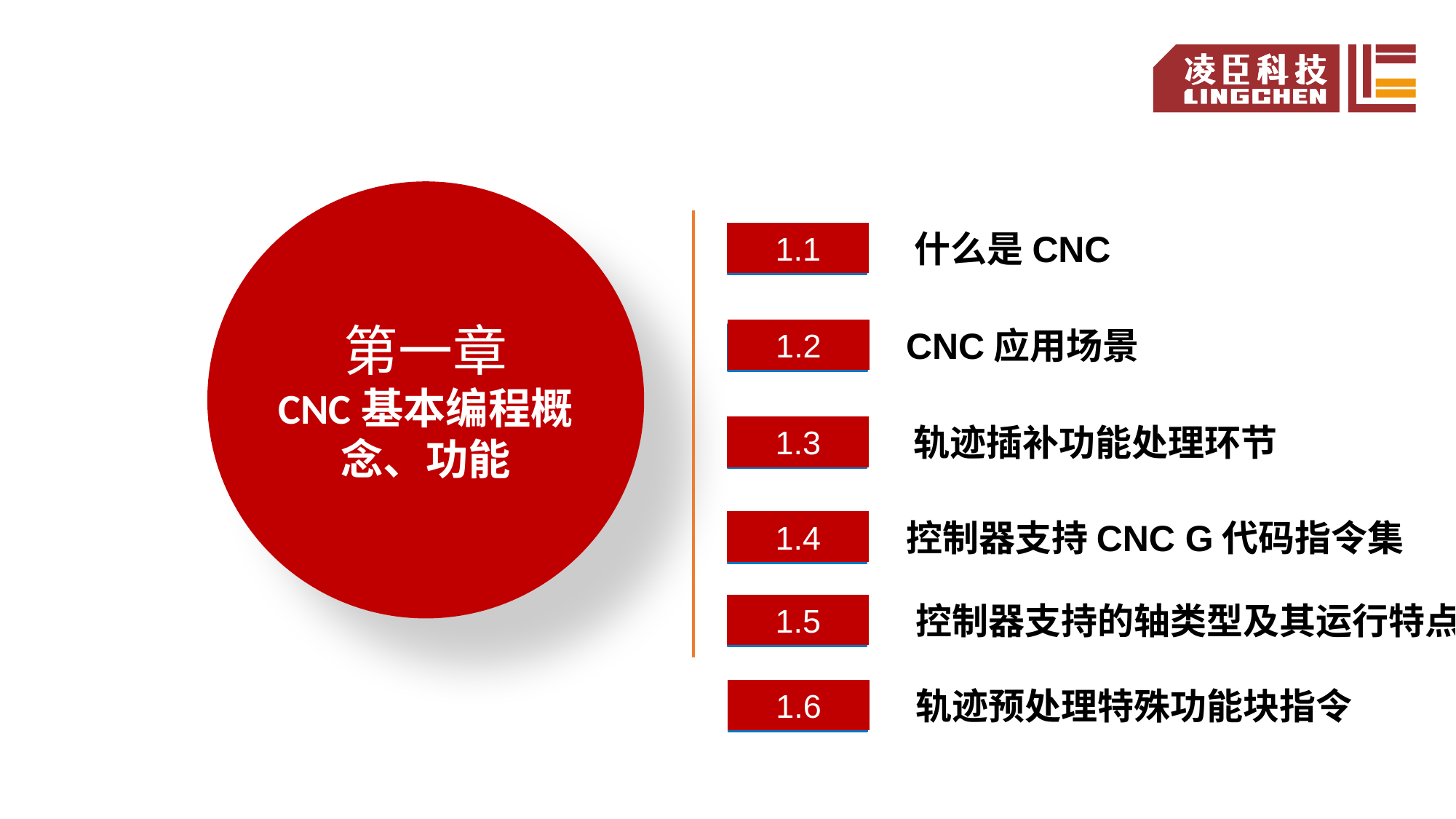

第一章
CNC基本编程概念、功能
 什么是CNC
1.1

 CNC应用场景
1.2

 轨迹插补功能处理环节
1.3

 控制器支持CNC G代码指令集
1.4

 控制器支持的轴类型及其运行特点
1.5

 轨迹预处理特殊功能块指令
1.6